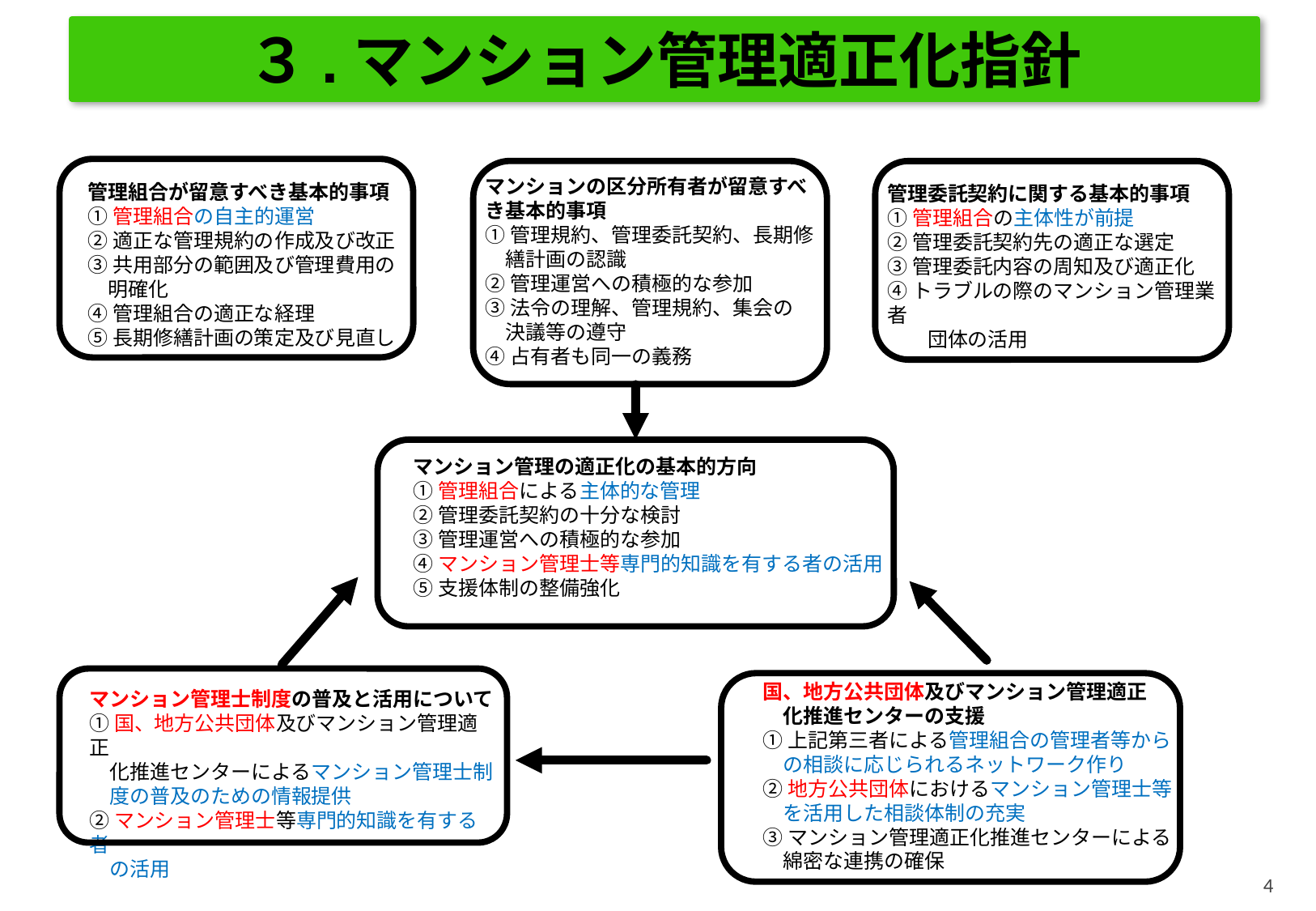

３.マンション管理適正化指針

マンションの区分所有者が留意すべき基本的事項
①管理規約、管理委託契約、長期修
　繕計画の認識
②管理運営への積極的な参加
③法令の理解、管理規約、集会の
　決議等の遵守
④占有者も同一の義務
管理組合が留意すべき基本的事項
①管理組合の自主的運営
②適正な管理規約の作成及び改正
③共用部分の範囲及び管理費用の
　明確化
④管理組合の適正な経理
⑤長期修繕計画の策定及び見直し
管理委託契約に関する基本的事項
①管理組合の主体性が前提
②管理委託契約先の適正な選定
③管理委託内容の周知及び適正化
④トラブルの際のマンション管理業者
　　団体の活用

マンション管理の適正化の基本的方向
①管理組合による主体的な管理
②管理委託契約の十分な検討
③管理運営への積極的な参加
④マンション管理士等専門的知識を有する者の活用
⑤支援体制の整備強化

国、地方公共団体及びマンション管理適正
　化推進センターの支援
①上記第三者による管理組合の管理者等から
　の相談に応じられるネットワーク作り
②地方公共団体におけるマンション管理士等
　を活用した相談体制の充実
③マンション管理適正化推進センターによる
　綿密な連携の確保

マンション管理士制度の普及と活用について
①国、地方公共団体及びマンション管理適正
　化推進センターによるマンション管理士制
　度の普及のための情報提供
②マンション管理士等専門的知識を有する者
　の活用
4